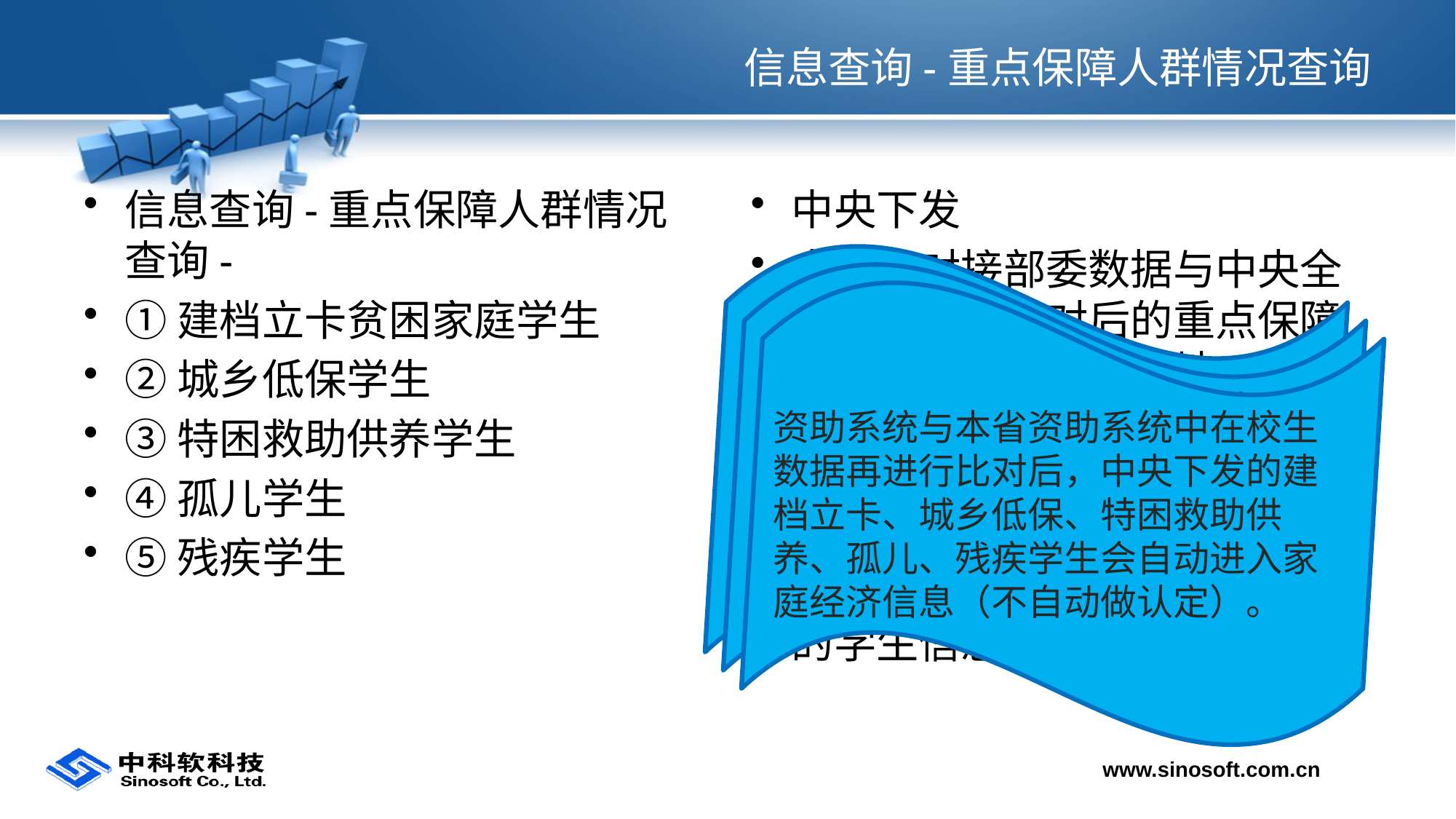

# 信息查询-重点保障人群情况查询
信息查询-重点保障人群情况查询-
①建档立卡贫困家庭学生
②城乡低保学生
③特困救助供养学生
④孤儿学生
⑤残疾学生

中央下发
由中央对接部委数据与中央全学段在校生比对后的重点保障学生信息按学籍所在地、分学段下发至各省。
自采集
资助系统-家庭经济信息中采集了相关指标且不在中央下发的学生信息范围中。
三部委数据分别定期对接至中央部委共享库，与基础库全量在校生比对后，将困难在校生信息更新至中央资助系统，实时下发。
五类数据下发至省级后，为避免省部学籍数据不一致的情况，资助系统每周都会与本省资助系统中在校生数据再进行匹配，记录在“是否在校”指标中。
资助系统与本省资助系统中在校生数据再进行比对后，中央下发的建档立卡、城乡低保、特困救助供养、孤儿、残疾学生会自动进入家庭经济信息（不自动做认定）。